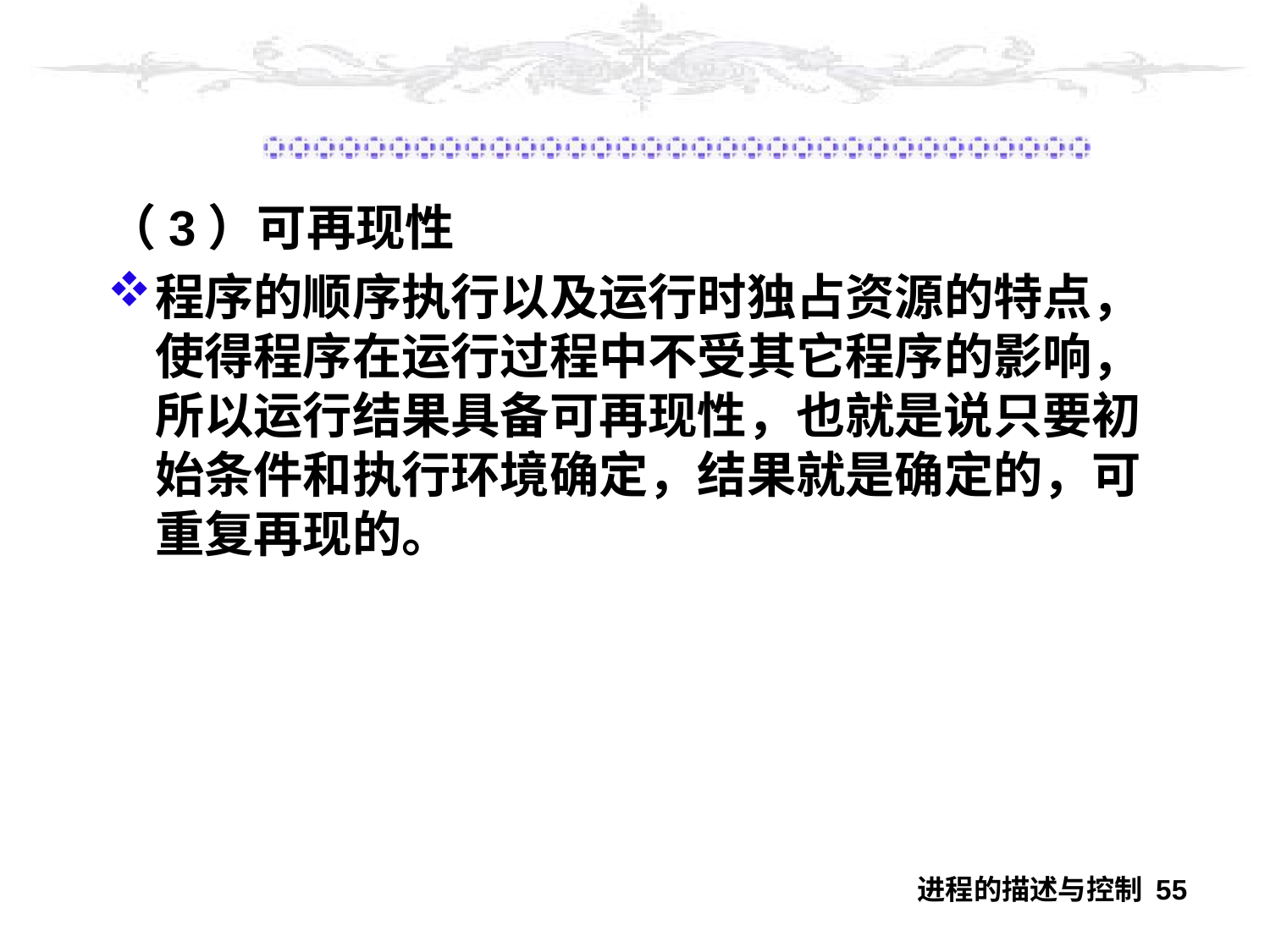

#
（3）可再现性
程序的顺序执行以及运行时独占资源的特点，使得程序在运行过程中不受其它程序的影响，所以运行结果具备可再现性，也就是说只要初始条件和执行环境确定，结果就是确定的，可重复再现的。